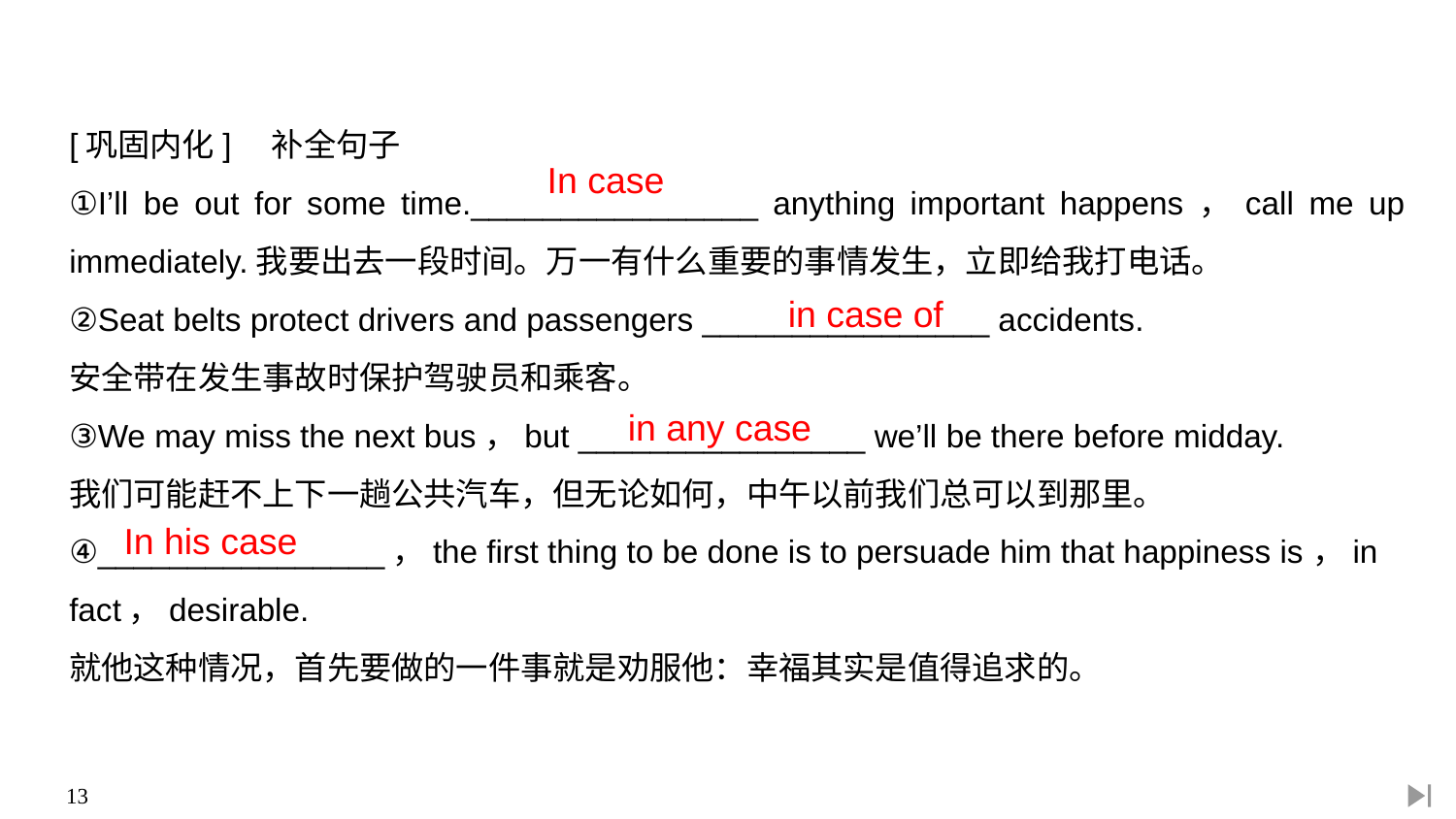

[巩固内化]　补全句子
①I’ll be out for some time.________________ anything important happens，call me up immediately.我要出去一段时间。万一有什么重要的事情发生，立即给我打电话。
②Seat belts protect drivers and passengers ________________ accidents.
安全带在发生事故时保护驾驶员和乘客。
③We may miss the next bus，but ________________ we’ll be there before midday.
我们可能赶不上下一趟公共汽车，但无论如何，中午以前我们总可以到那里。
④________________，the first thing to be done is to persuade him that happiness is，in fact，desirable.
就他这种情况，首先要做的一件事就是劝服他：幸福其实是值得追求的。
In case
in case of
in any case
In his case